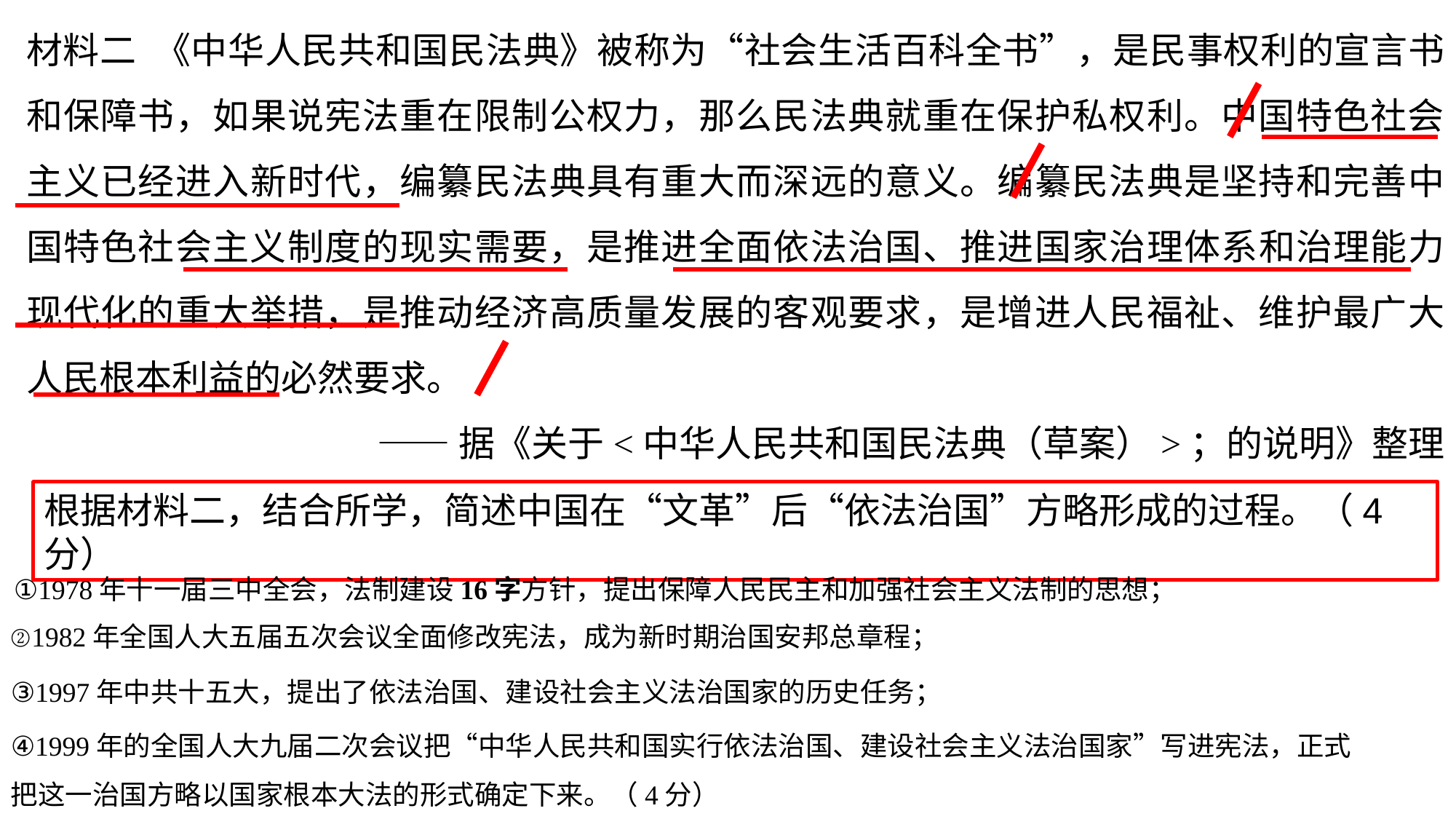

材料二  《中华人民共和国民法典》被称为“社会生活百科全书”，是民事权利的宣言书和保障书，如果说宪法重在限制公权力，那么民法典就重在保护私权利。中国特色社会主义已经进入新时代，编纂民法典具有重大而深远的意义。编纂民法典是坚持和完善中国特色社会主义制度的现实需要，是推进全面依法治国、推进国家治理体系和治理能力现代化的重大举措，是推动经济高质量发展的客观要求，是增进人民福祉、维护最广大人民根本利益的必然要求。
——据《关于<中华人民共和国民法典（草案）>；的说明》整理
根据材料二，结合所学，简述中国在“文革”后“依法治国”方略形成的过程。（4分）
①1978年十一届三中全会，法制建设16字方针，提出保障人民民主和加强社会主义法制的思想；
②1982年全国人大五届五次会议全面修改宪法，成为新时期治国安邦总章程；
③1997年中共十五大，提出了依法治国、建设社会主义法治国家的历史任务；
④1999年的全国人大九届二次会议把“中华人民共和国实行依法治国、建设社会主义法治国家”写进宪法，正式
把这一治国方略以国家根本大法的形式确定下来。（4分）